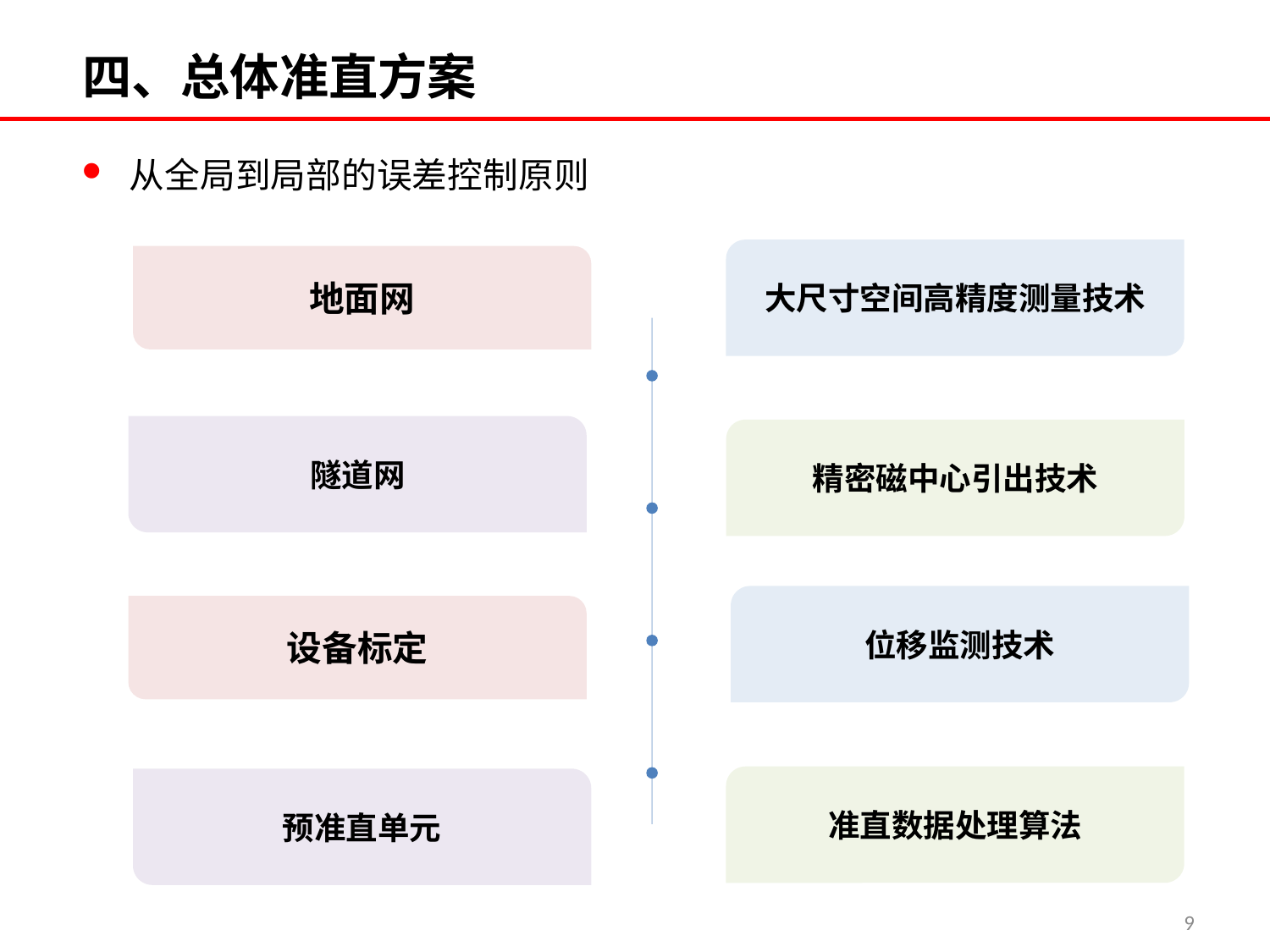

# 四、总体准直方案
从全局到局部的误差控制原则
大尺寸空间高精度测量技术
地面网

隧道网
精密磁中心引出技术

位移监测技术
设备标定

准直数据处理算法

预准直单元
9